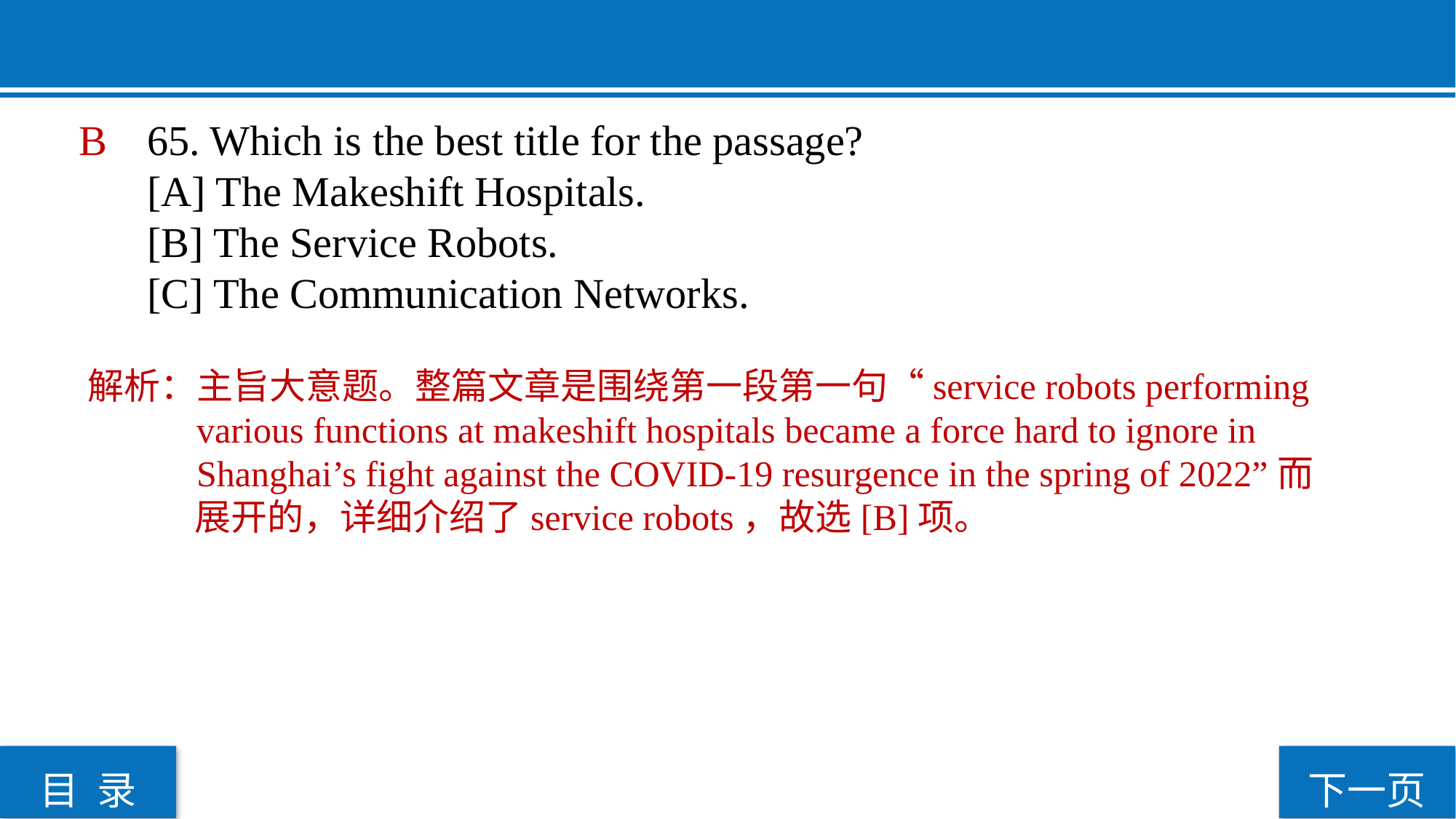

B
65. Which is the best title for the passage?
[A] The Makeshift Hospitals.
[B] The Service Robots.
[C] The Communication Networks.
解析：主旨大意题。整篇文章是围绕第一段第一句“service robots performing
            various functions at makeshift hospitals became a force hard to ignore in
            Shanghai’s fight against the COVID-19 resurgence in the spring of 2022”而
            展开的，详细介绍了service robots，故选[B]项。